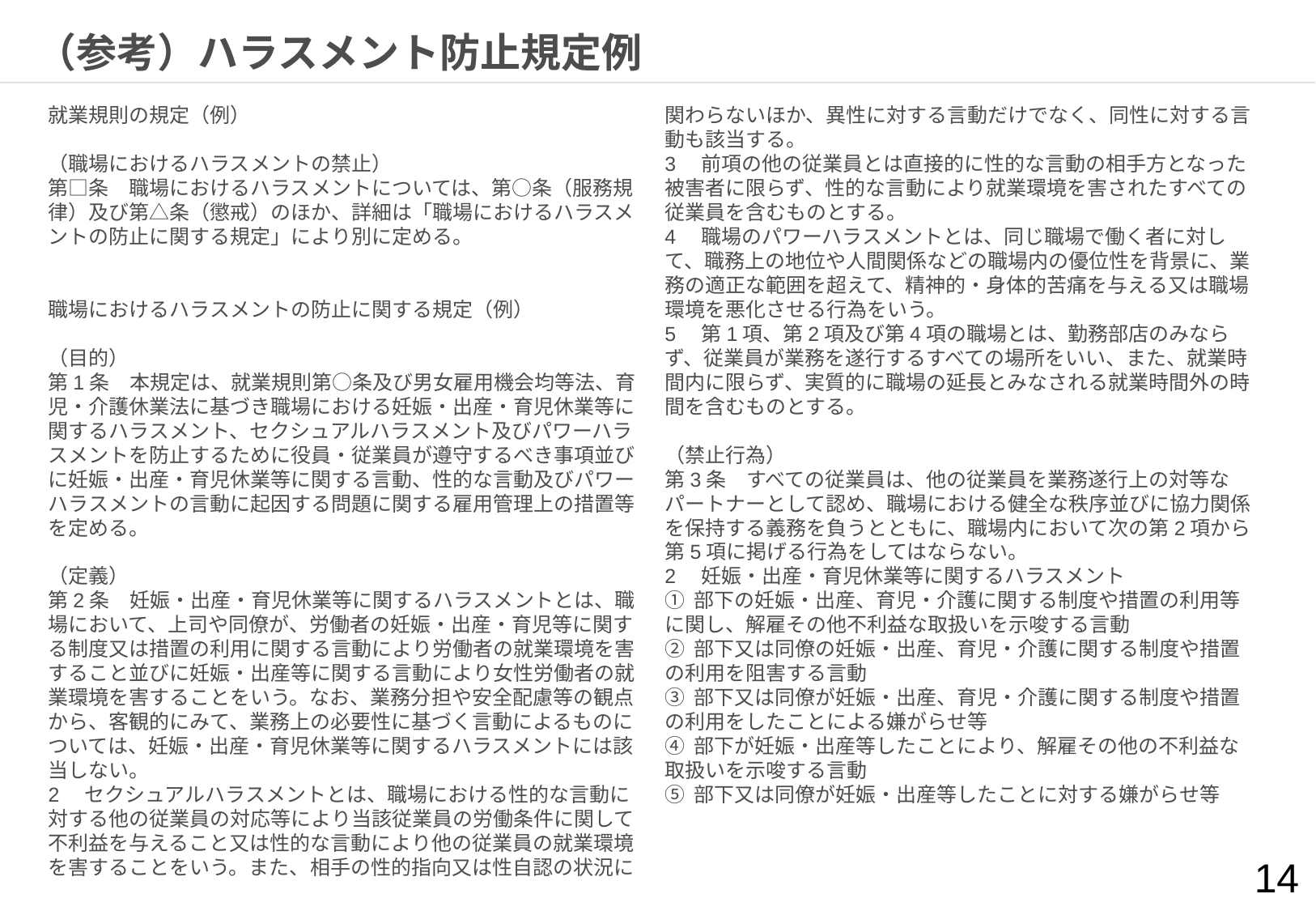

# （参考）ハラスメント防止規定例
就業規則の規定（例）

（職場におけるハラスメントの禁止）
第□条　職場におけるハラスメントについては、第○条（服務規律）及び第△条（懲戒）のほか、詳細は「職場におけるハラスメントの防止に関する規定」により別に定める。

職場におけるハラスメントの防止に関する規定（例）

（目的）
第1条　本規定は、就業規則第○条及び男女雇用機会均等法、育児・介護休業法に基づき職場における妊娠・出産・育児休業等に関するハラスメント、セクシュアルハラスメント及びパワーハラスメントを防止するために役員・従業員が遵守するべき事項並びに妊娠・出産・育児休業等に関する言動、性的な言動及びパワーハラスメントの言動に起因する問題に関する雇用管理上の措置等を定める。

（定義）
第2条　妊娠・出産・育児休業等に関するハラスメントとは、職場において、上司や同僚が、労働者の妊娠・出産・育児等に関する制度又は措置の利用に関する言動により労働者の就業環境を害すること並びに妊娠・出産等に関する言動により女性労働者の就業環境を害することをいう。なお、業務分担や安全配慮等の観点から、客観的にみて、業務上の必要性に基づく言動によるものについては、妊娠・出産・育児休業等に関するハラスメントには該当しない。
2　セクシュアルハラスメントとは、職場における性的な言動に対する他の従業員の対応等により当該従業員の労働条件に関して不利益を与えること又は性的な言動により他の従業員の就業環境を害することをいう。また、相手の性的指向又は性自認の状況に関わらないほか、異性に対する言動だけでなく、同性に対する言動も該当する。
3　前項の他の従業員とは直接的に性的な言動の相手方となった被害者に限らず、性的な言動により就業環境を害されたすべての従業員を含むものとする。
4　職場のパワーハラスメントとは、同じ職場で働く者に対して、職務上の地位や人間関係などの職場内の優位性を背景に、業務の適正な範囲を超えて、精神的・身体的苦痛を与える又は職場環境を悪化させる行為をいう。
5　第1項、第2項及び第4項の職場とは、勤務部店のみならず、従業員が業務を遂行するすべての場所をいい、また、就業時間内に限らず、実質的に職場の延長とみなされる就業時間外の時間を含むものとする。

（禁止行為）
第3条　すべての従業員は、他の従業員を業務遂行上の対等なパートナーとして認め、職場における健全な秩序並びに協力関係を保持する義務を負うとともに、職場内において次の第2項から第5項に掲げる行為をしてはならない。
2　妊娠・出産・育児休業等に関するハラスメント
① 部下の妊娠・出産、育児・介護に関する制度や措置の利用等に関し、解雇その他不利益な取扱いを示唆する言動
② 部下又は同僚の妊娠・出産、育児・介護に関する制度や措置の利用を阻害する言動
③ 部下又は同僚が妊娠・出産、育児・介護に関する制度や措置の利用をしたことによる嫌がらせ等
④ 部下が妊娠・出産等したことにより、解雇その他の不利益な取扱いを示唆する言動
⑤ 部下又は同僚が妊娠・出産等したことに対する嫌がらせ等
14